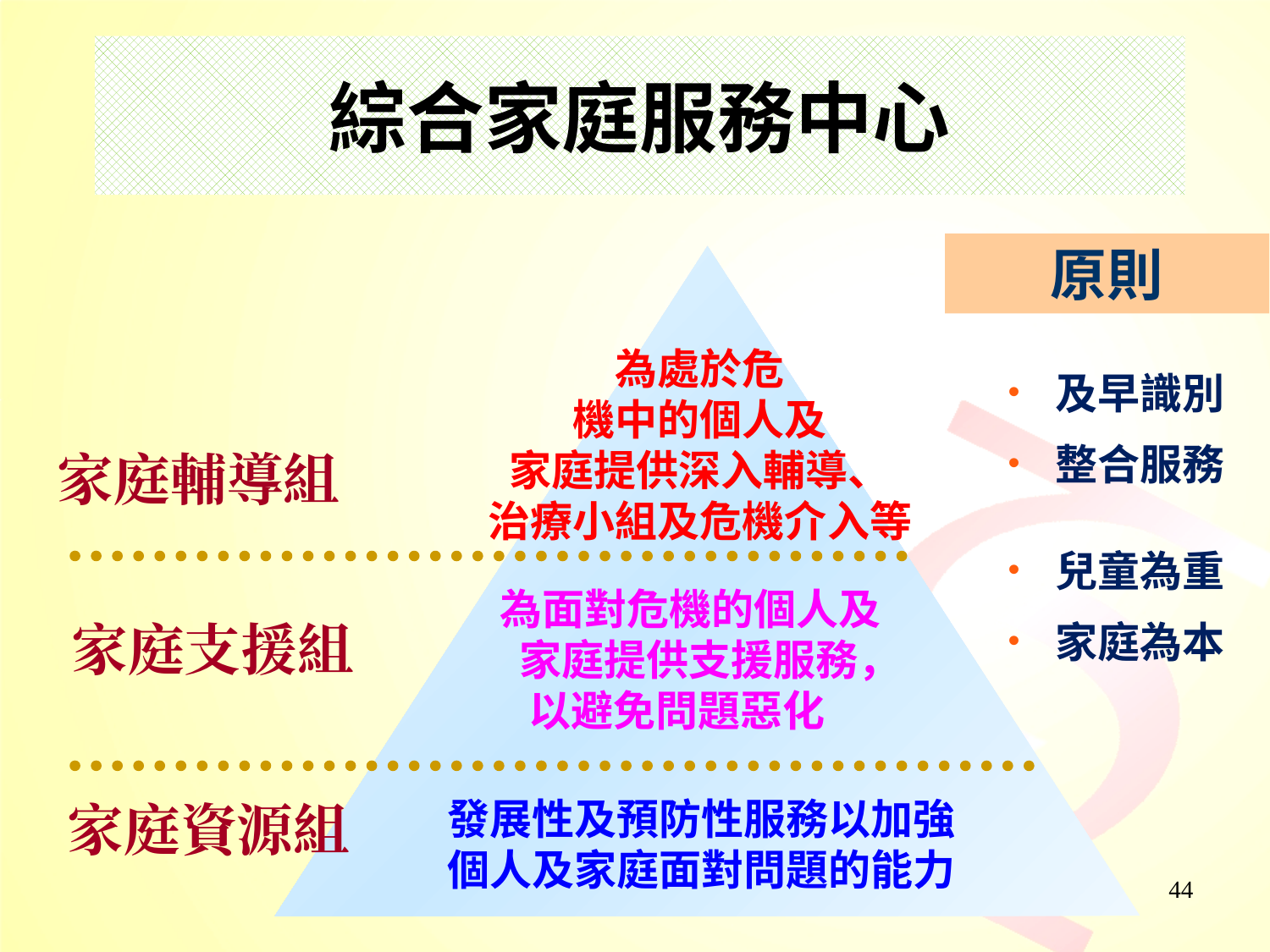

綜合家庭服務中心
原則

及早識別

整合服務

兒童為重

家庭為本

為處於危
機中的個人及
家庭提供深入輔導、
治療小組及危機介入等
家庭輔導組

為面對危機的個人及
 家庭提供支援服務，
  以避免問題惡化
 家庭支援組

發展性及預防性服務以加強個人及家庭面對問題的能力
家庭資源組
44